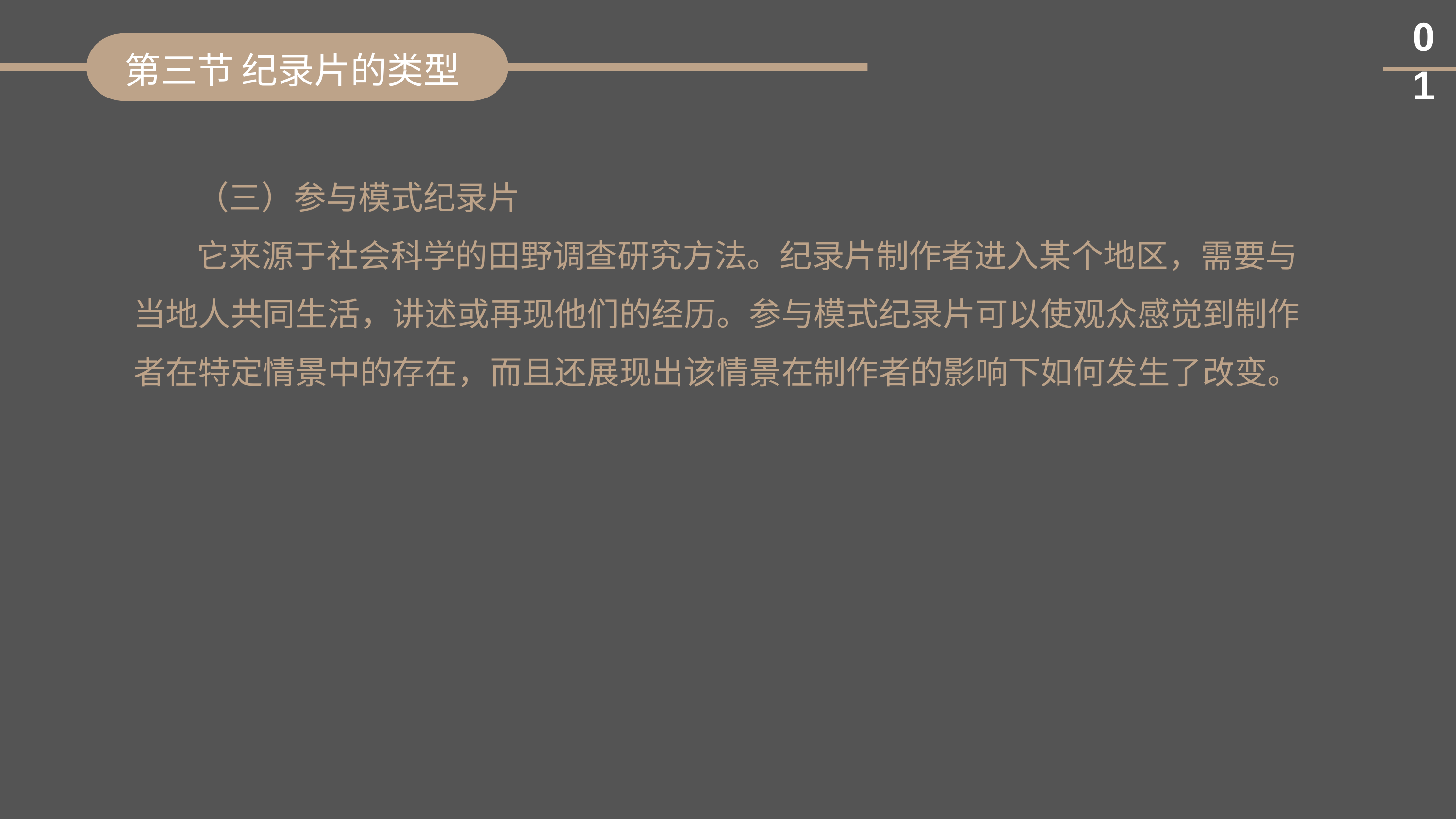

01

第三节 纪录片的类型

（三）参与模式纪录片
它来源于社会科学的田野调查研究方法。纪录片制作者进入某个地区，需要与当地人共同生活，讲述或再现他们的经历。参与模式纪录片可以使观众感觉到制作者在特定情景中的存在，而且还展现出该情景在制作者的影响下如何发生了改变。